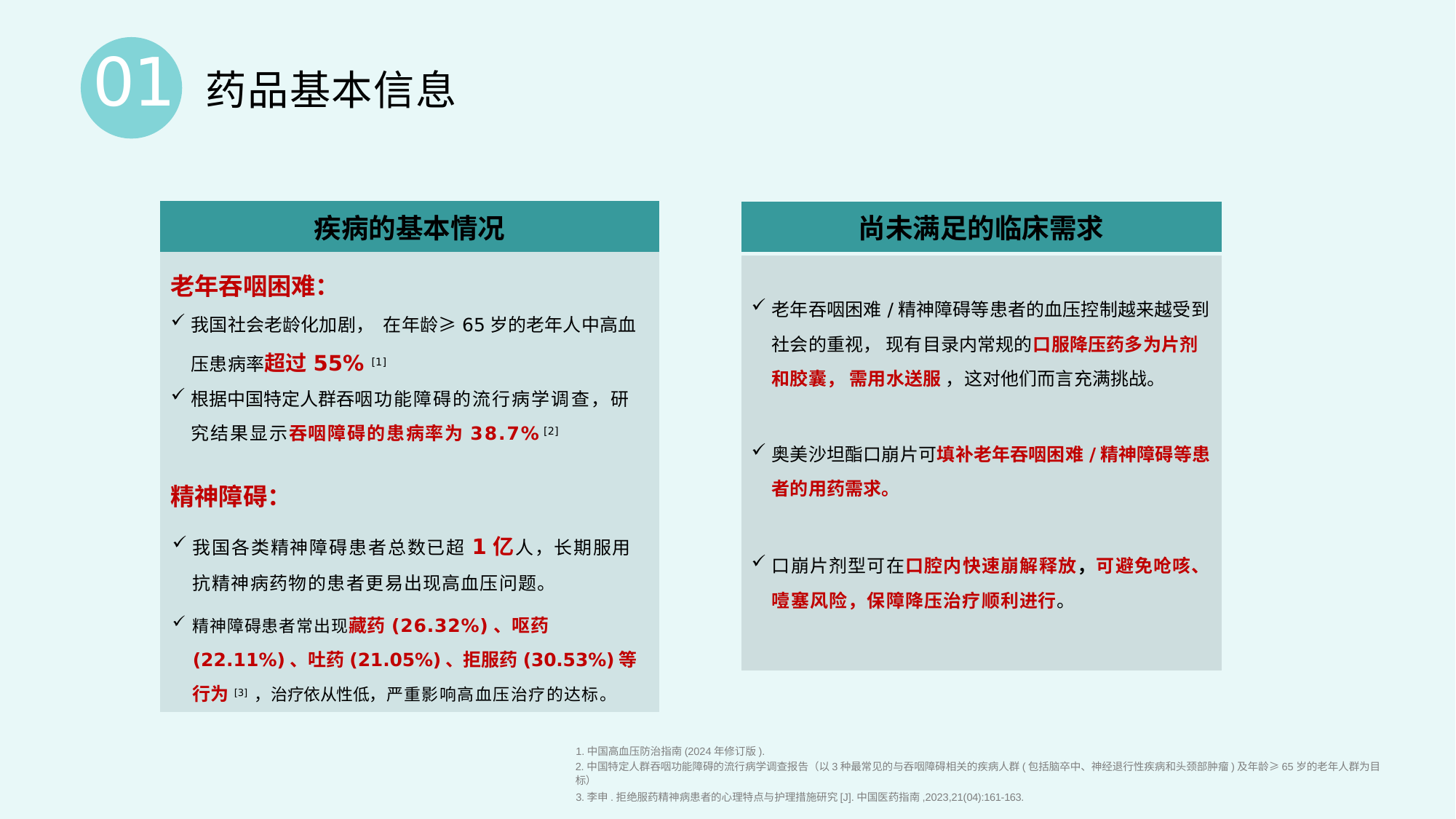

01

药品基本信息
| 疾病的基本情况 |
| --- |
| 老年吞咽困难： 我国社会老龄化加剧， 在年龄≥65岁的老年人中高血压患病率超过55% [1] 根据中国特定人群吞咽功能障碍的流行病学调查，研究结果显示吞咽障碍的患病率为38.7% [2] 精神障碍： 我国各类精神障碍患者总数已超1亿人，长期服用抗精神病药物的患者更易出现高血压问题。 精神障碍患者常出现藏药(26.32%)、呕药(22.11%)、吐药(21.05%)、拒服药(30.53%)等行为[3] ，治疗依从性低，严重影响高血压治疗的达标。 |
| 尚未满足的临床需求 |
| --- |
| 老年吞咽困难/精神障碍等患者的血压控制越来越受到社会的重视， 现有目录内常规的口服降压药多为片剂和胶囊， 需用水送服 ，这对他们而言充满挑战。 奥美沙坦酯口崩片可填补老年吞咽困难/精神障碍等患者的用药需求。 口崩片剂型可在口腔内快速崩解释放，可避免呛咳、噎塞风险，保障降压治疗顺利进行。 |

1.中国高血压防治指南(2024年修订版).
2.中国特定人群吞咽功能障碍的流行病学调查报告（以3种最常见的与吞咽障碍相关的疾病人群(包括脑卒中、神经退行性疾病和头颈部肿瘤)及年龄≥65岁的老年人群为目标）
3.李申.拒绝服药精神病患者的心理特点与护理措施研究[J].中国医药指南,2023,21(04):161-163.